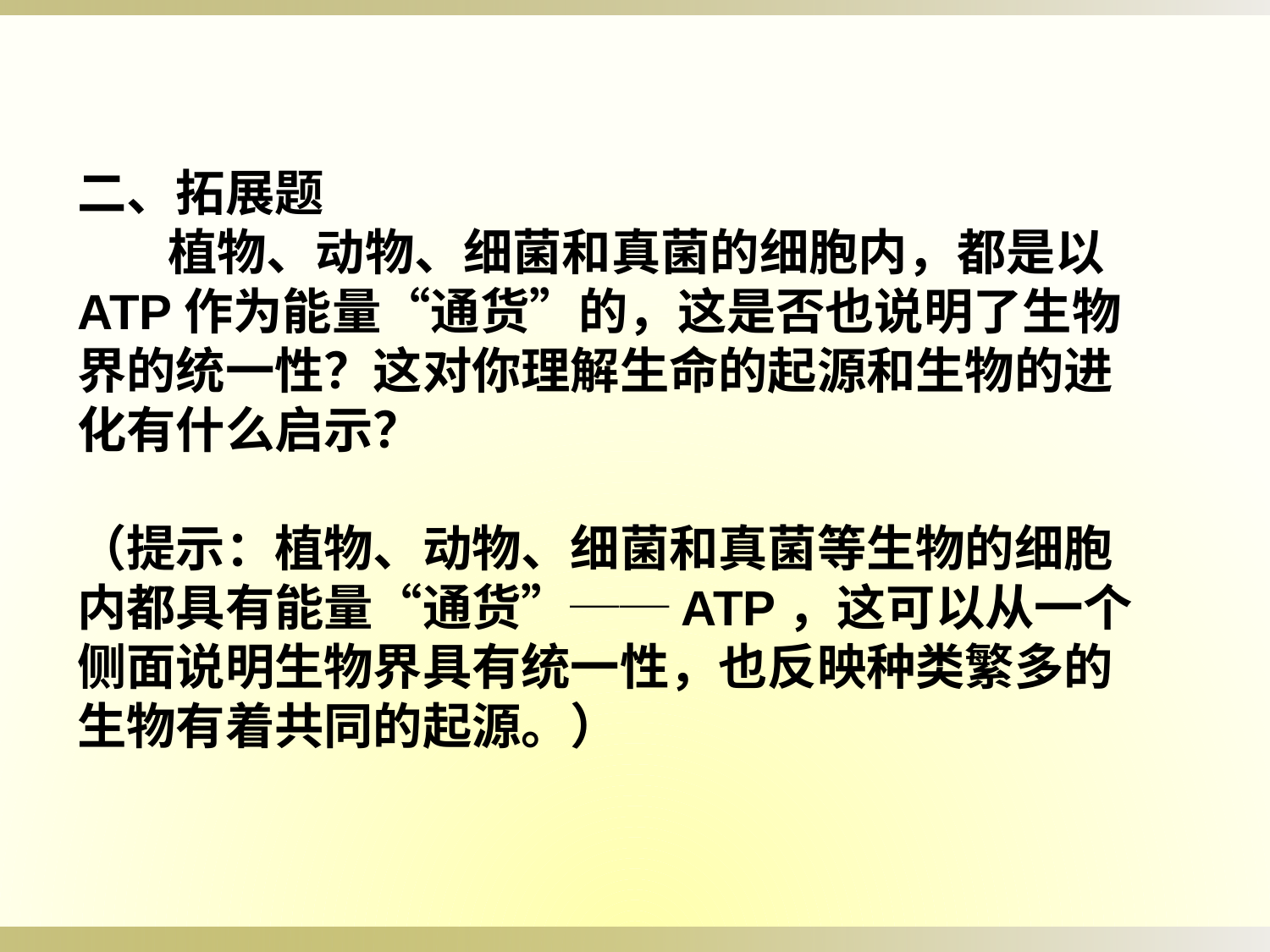

二、拓展题
       植物、动物、细菌和真菌的细胞内，都是以ATP作为能量“通货”的，这是否也说明了生物界的统一性？这对你理解生命的起源和生物的进化有什么启示？

（提示：植物、动物、细菌和真菌等生物的细胞内都具有能量“通货”──ATP，这可以从一个侧面说明生物界具有统一性，也反映种类繁多的生物有着共同的起源。）